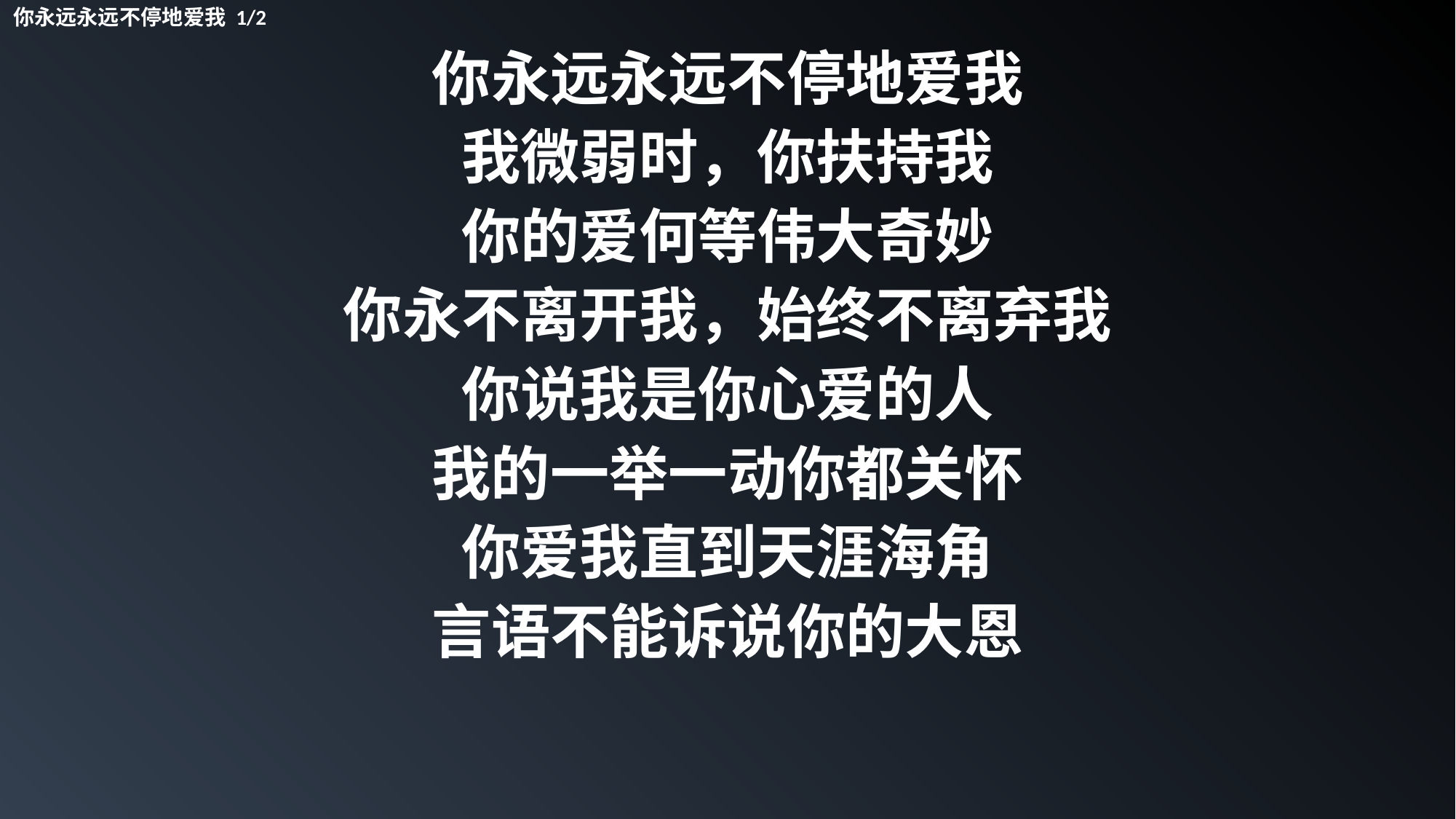

你永远永远不停地爱我 1/2
你永远永远不停地爱我
我微弱时，你扶持我
你的爱何等伟大奇妙
你永不离开我，始终不离弃我
你说我是你心爱的人
我的一举一动你都关怀
你爱我直到天涯海角
言语不能诉说你的大恩